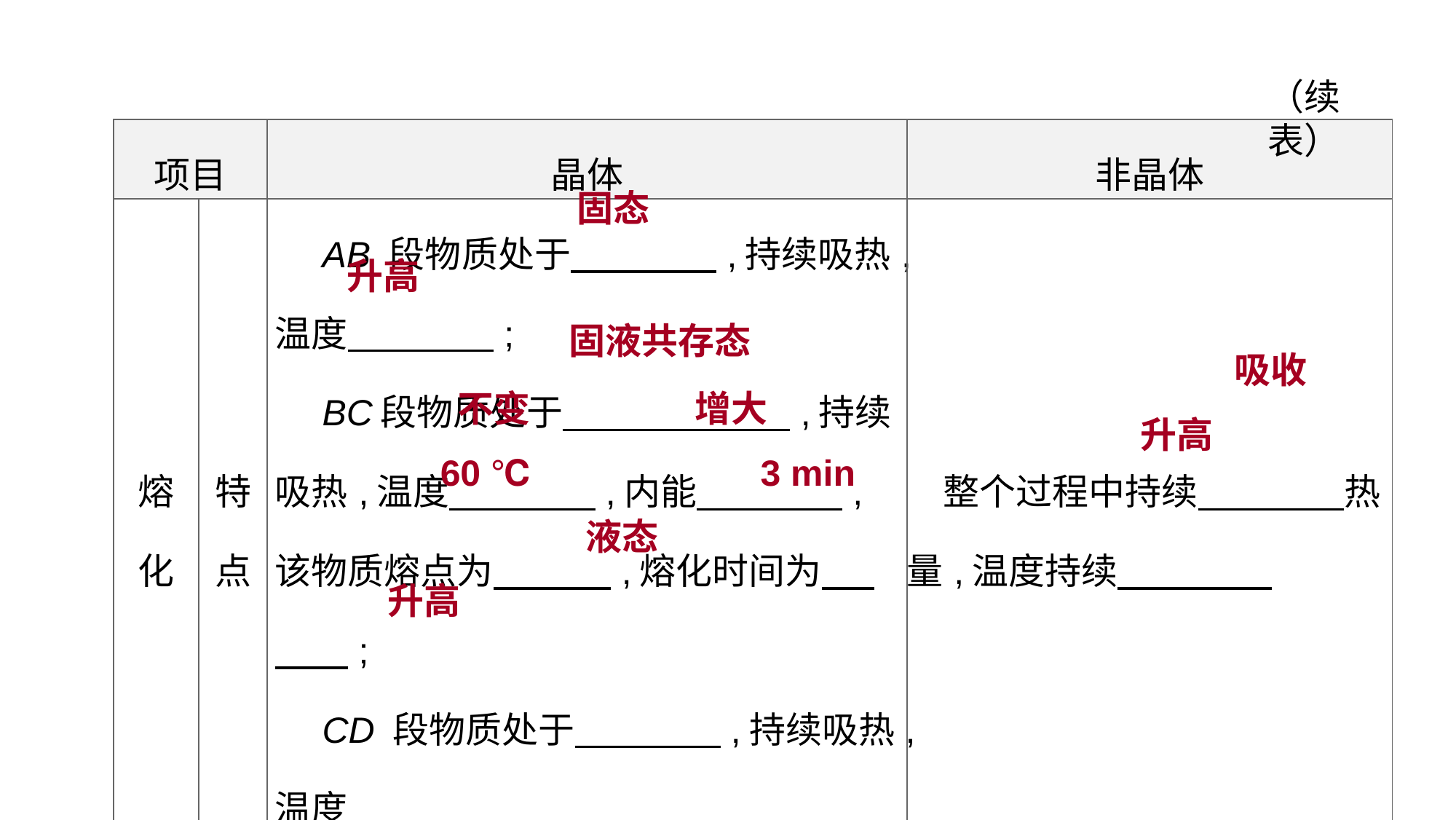

（续表）
| 项目 |  | 晶体 | 非晶体 |
| --- | --- | --- | --- |
| 熔 化 | 特 点 | AB 段物质处于　　　　,持续吸热,温度　　　　;  　BC段物质处于　　 　　,持续吸热,温度　　　　,内能　　　　,该物质熔点为　　 　,熔化时间为　 　　;  　CD 段物质处于　　　　,持续吸热,温度 | 整个过程中持续　　　　热量,温度持续 |
固态
升高
固液共存态
吸收
不变
增大
升高
60 ℃
3 min
液态
升高